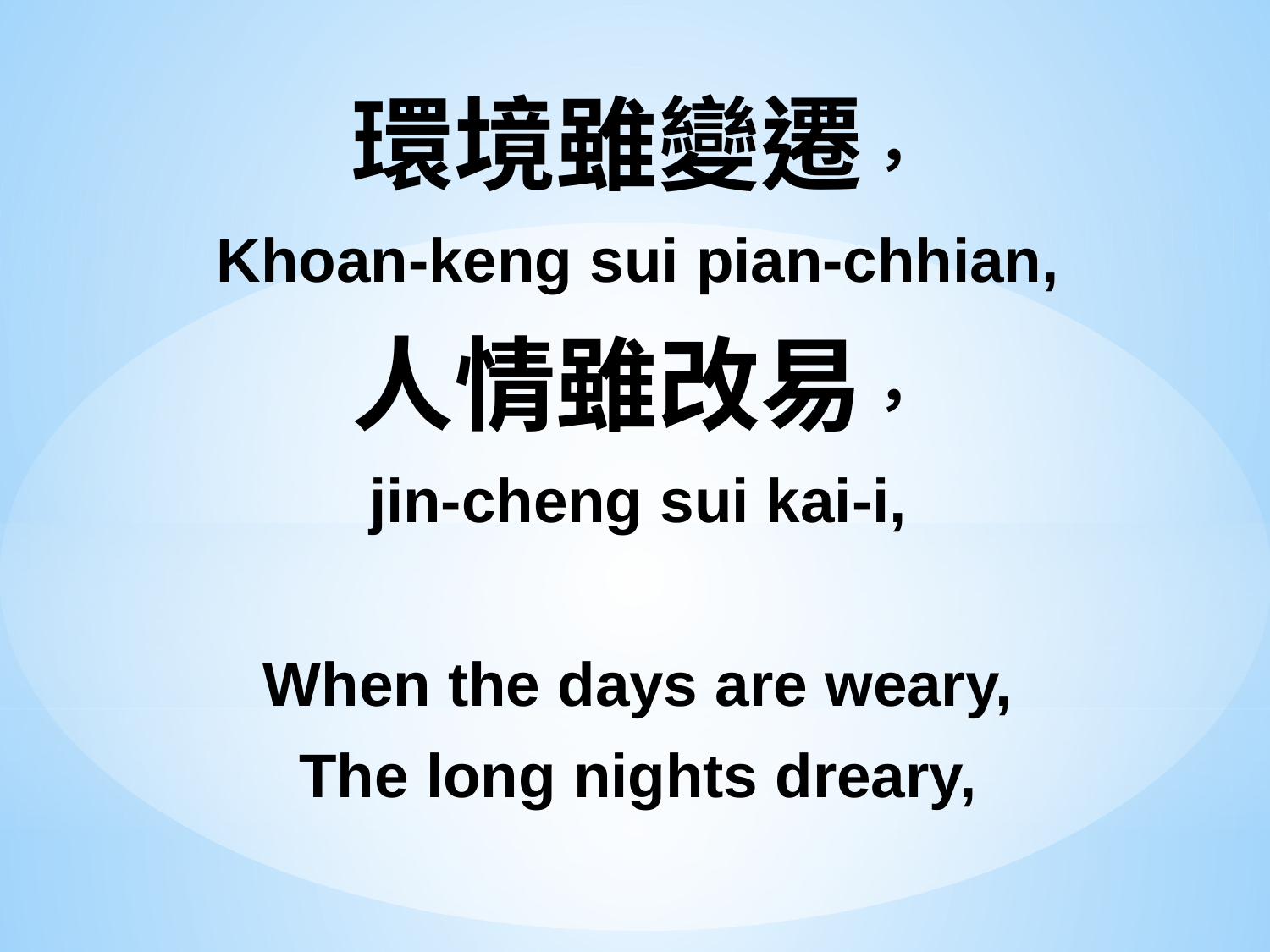

環境雖變遷，
Khoan-keng sui pian-chhian,
人情雖改易，
jin-cheng sui kai-i,

When the days are weary,
The long nights dreary,